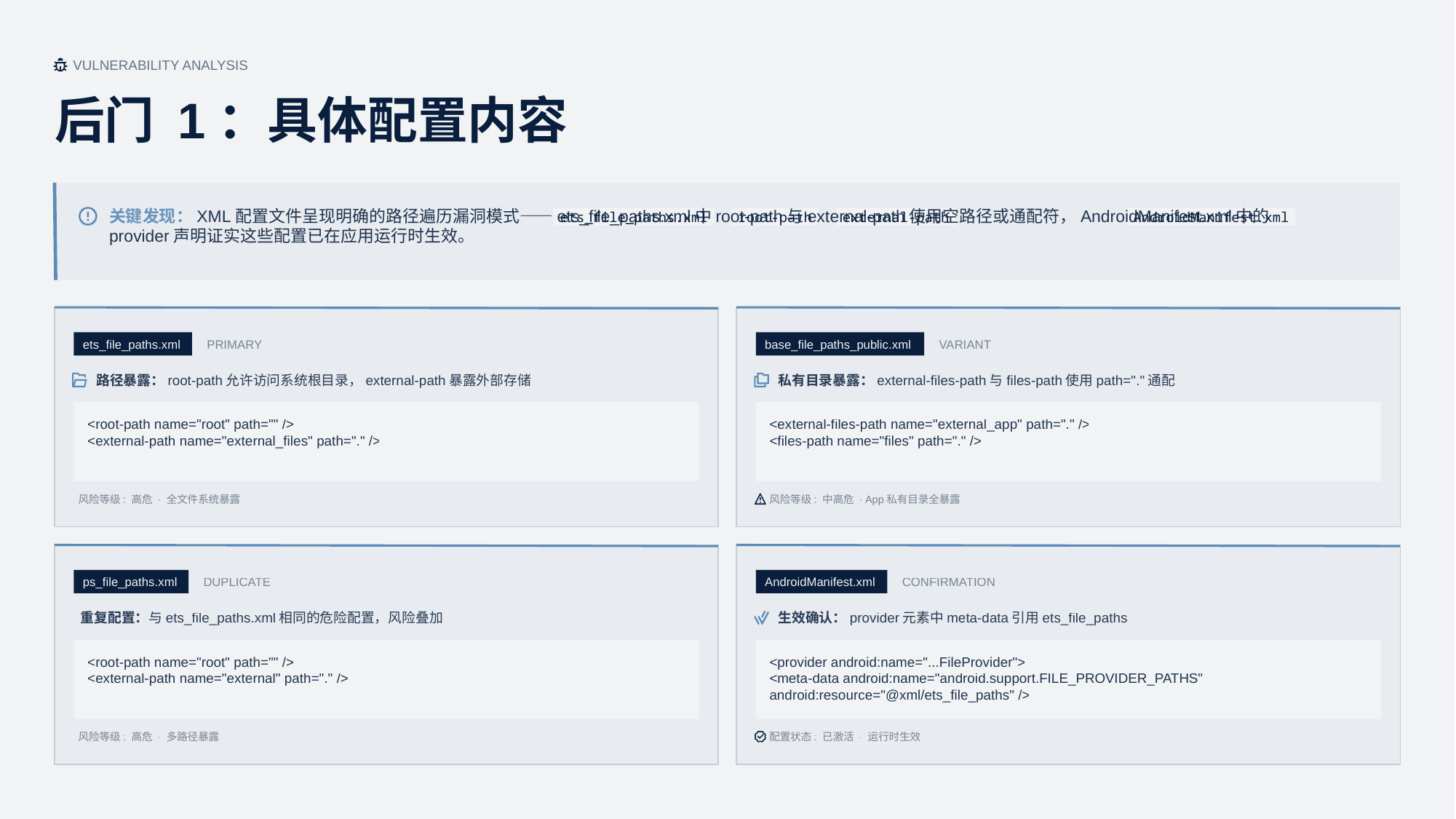

VULNERABILITY ANALYSIS

后门 1：具体配置内容

关键发现：XML配置文件呈现明确的路径遍历漏洞模式——ets_file_paths.xml中root-path与external-path使用空路径或通配符，AndroidManifest.xml中的
provider声明证实这些配置已在应用运行时生效。

ets_file_paths.xml
root-path
external-path
AndroidManifest.xml

ets_file_paths.xml
PRIMARY
base_file_paths_public.xml
VARIANT
路径暴露：root-path允许访问系统根目录，external-path暴露外部存储
私有目录暴露：external-files-path与files-path使用path="."通配

<root-path name="root" path="" />
<external-path name="external_files" path="." />
<external-files-path name="external_app" path="." />
<files-path name="files" path="." />
风险等级: 高危 · 全文件系统暴露
风险等级: 中高危 · App私有目录全暴露

ps_file_paths.xml
DUPLICATE
AndroidManifest.xml
CONFIRMATION
重复配置：与ets_file_paths.xml相同的危险配置，风险叠加
生效确认：provider元素中meta-data引用ets_file_paths

<root-path name="root" path="" />
<external-path name="external" path="." />
<provider android:name="...FileProvider">
<meta-data android:name="android.support.FILE_PROVIDER_PATHS"
android:resource="@xml/ets_file_paths" />
风险等级: 高危 · 多路径暴露
配置状态: 已激活 · 运行时生效